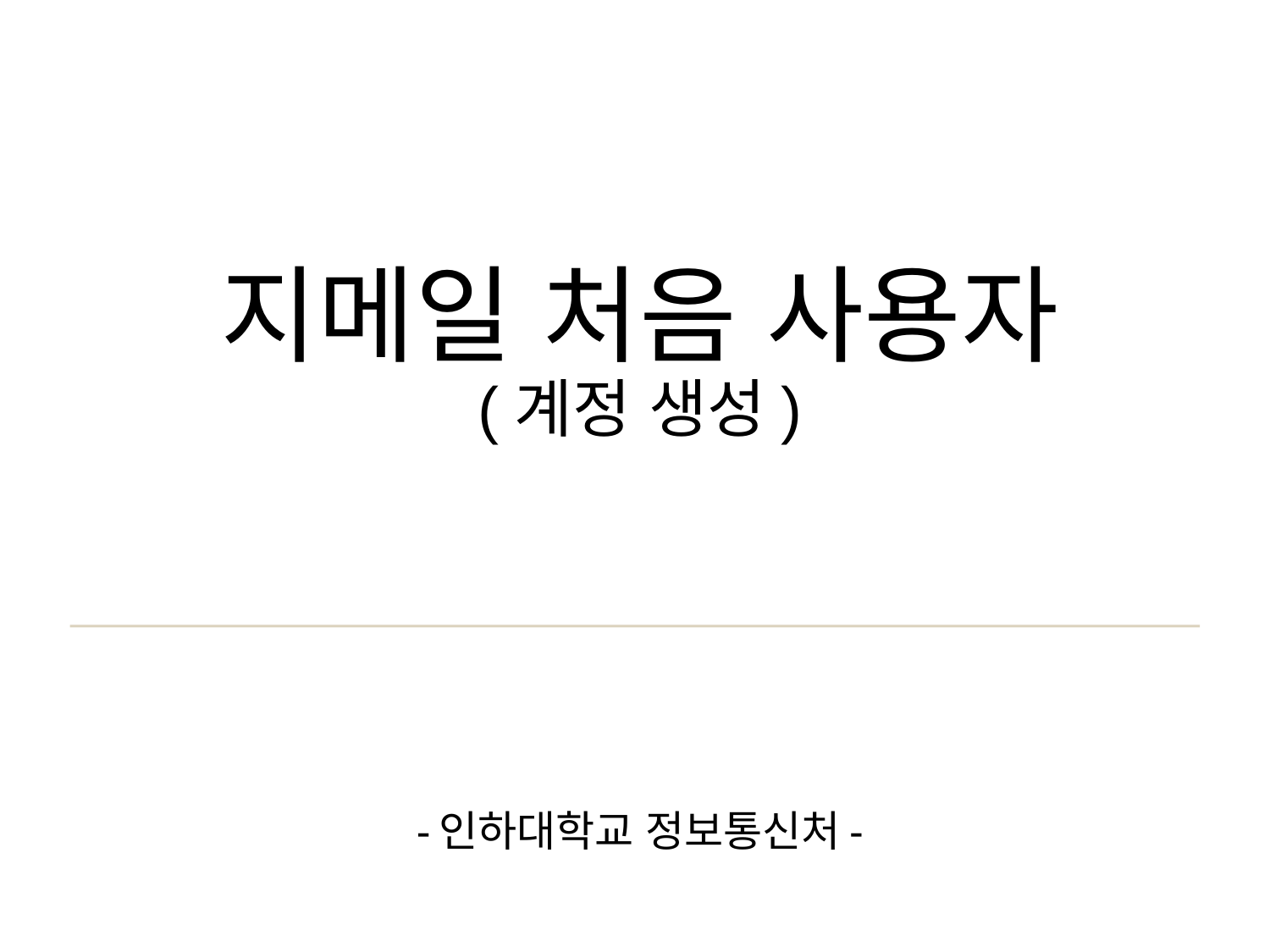

# 지메일 처음 사용자 (계정 생성)

-인하대학교 정보통신처-